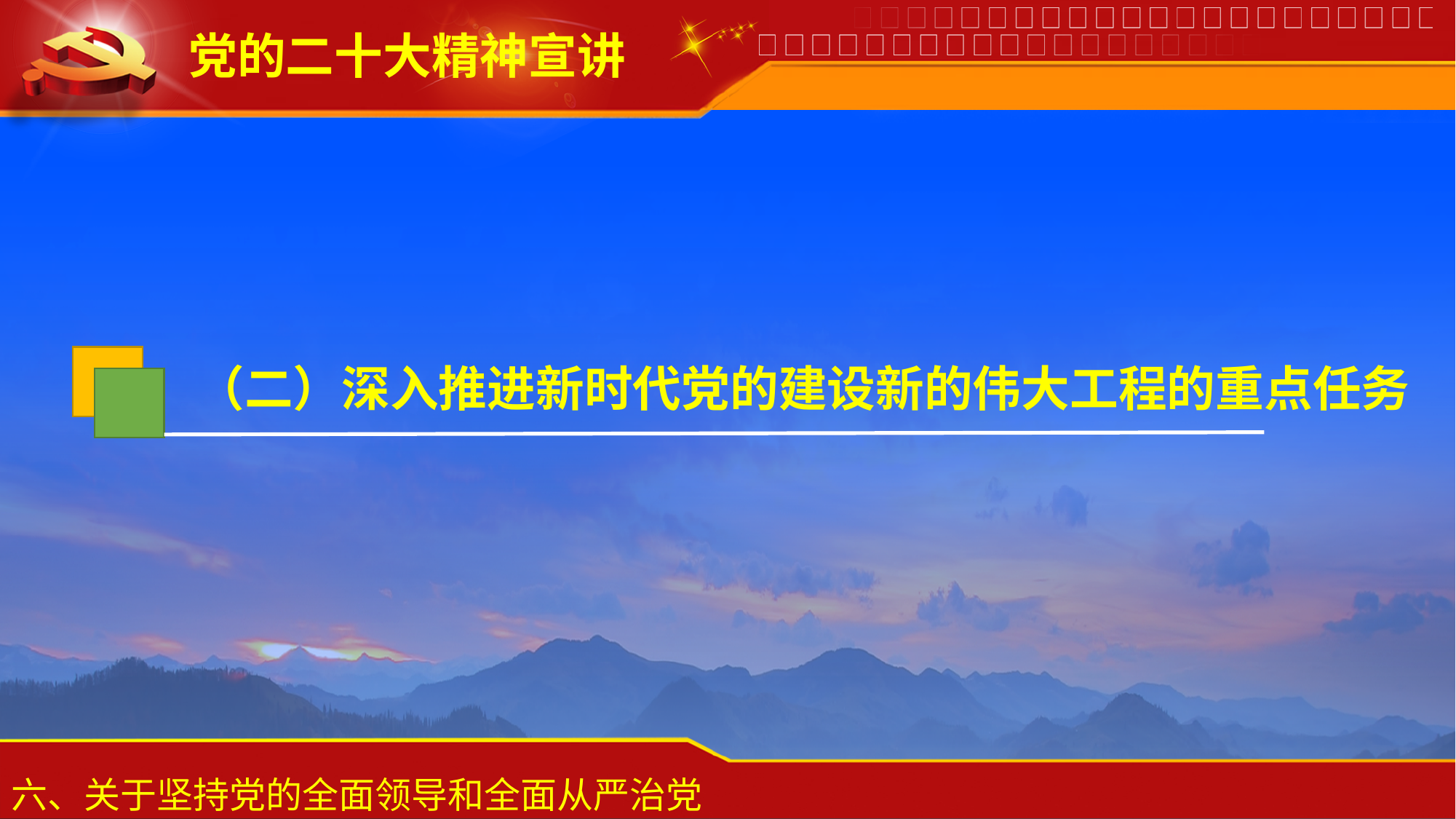

党的二十大精神宣讲

（二）深入推进新时代党的建设新的伟大工程的重点任务
六、关于坚持党的全面领导和全面从严治党